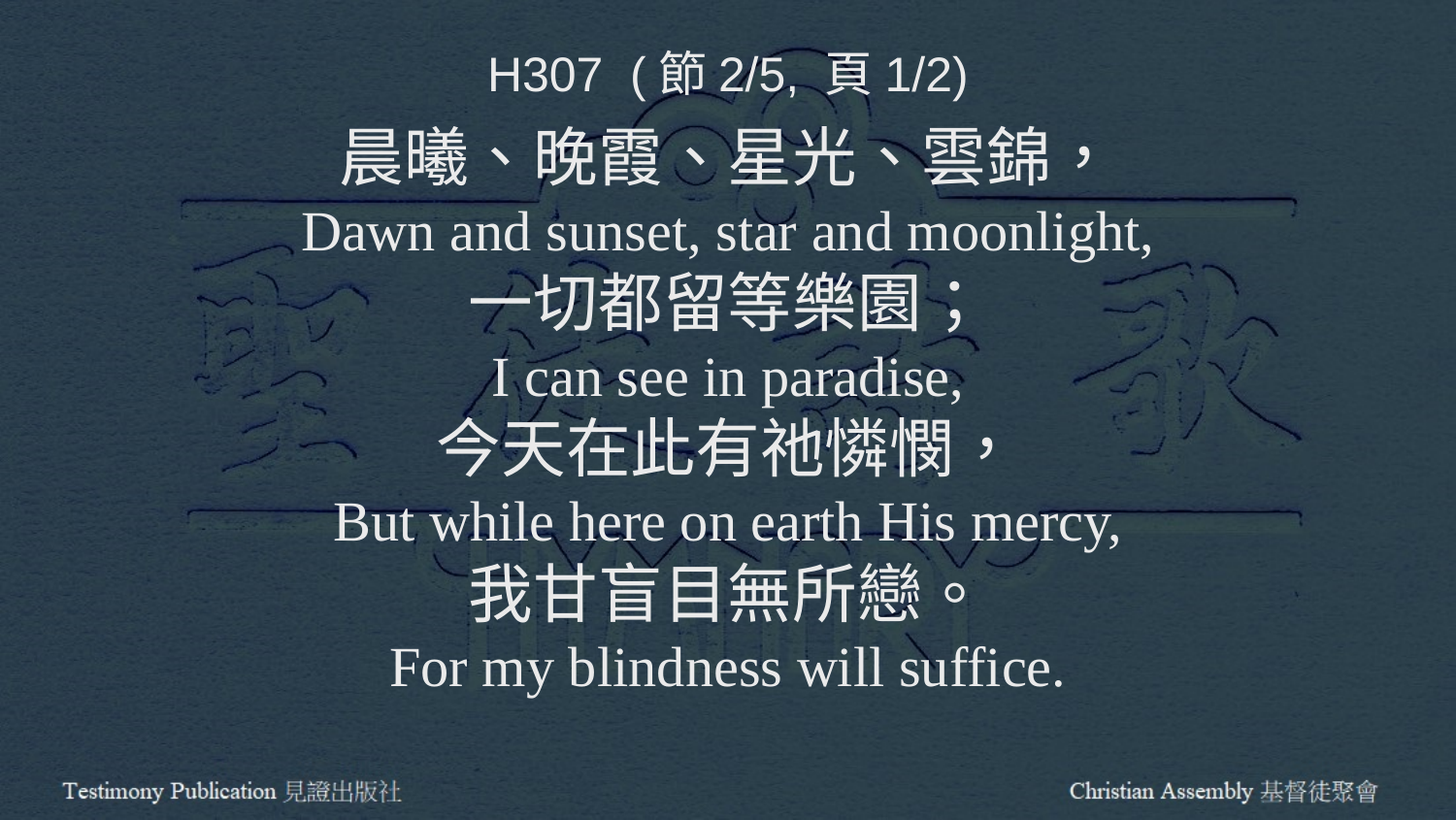

H307  (節2/5, 頁1/2)
晨曦、晚霞、星光、雲錦，
Dawn and sunset, star and moonlight,
一切都留等樂園；
I can see in paradise,
今天在此有祂憐憫，
But while here on earth His mercy,
我甘盲目無所戀。
For my blindness will suffice.